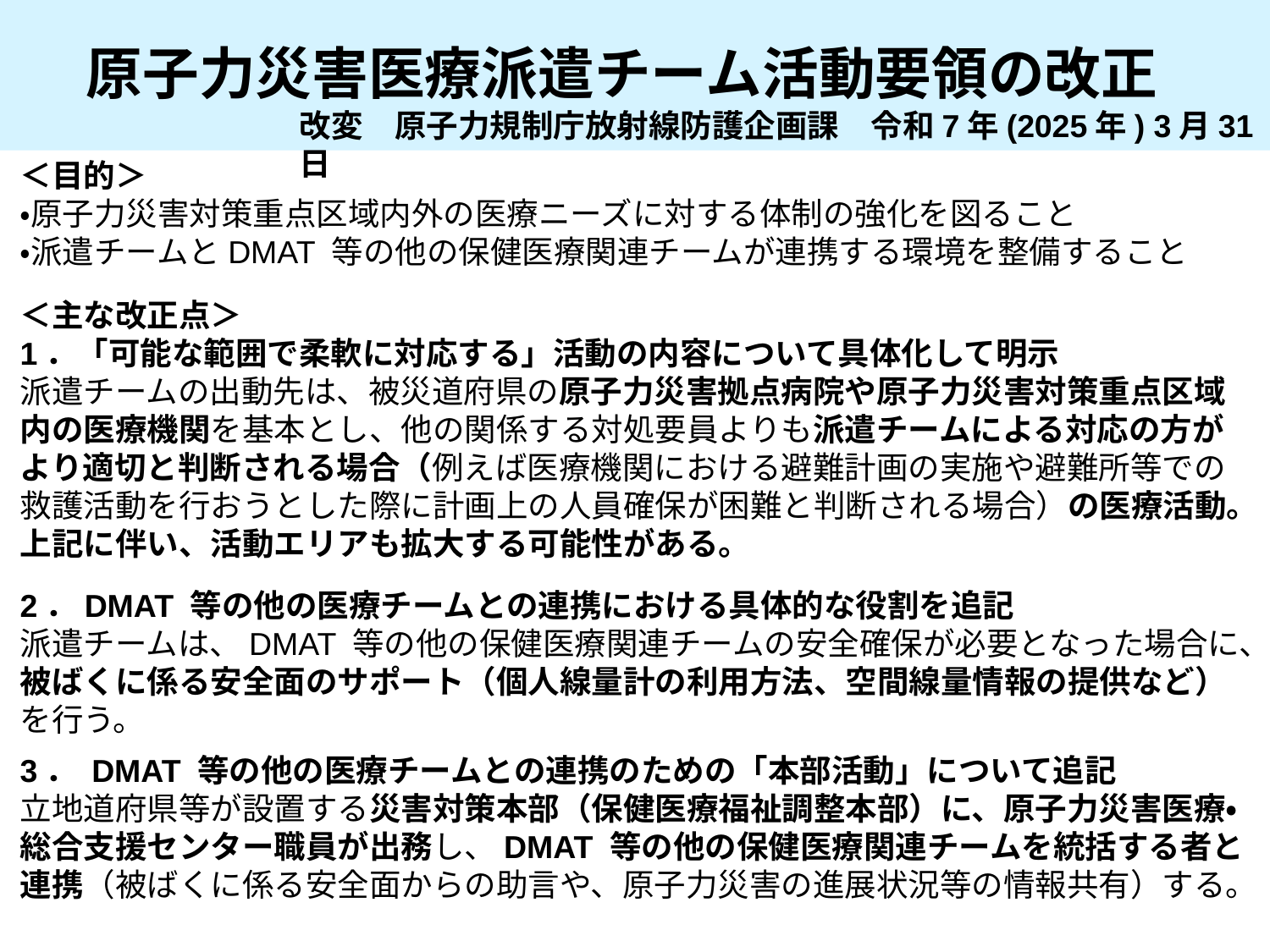

# 原子力災害医療派遣チーム活動要領の改正
改変　原子力規制庁放射線防護企画課　令和7年(2025年) 3月31日
＜目的＞
・原子力災害対策重点区域内外の医療ニーズに対する体制の強化を図ること
・派遣チームとDMAT 等の他の保健医療関連チームが連携する環境を整備すること

＜主な改正点＞
1．「可能な範囲で柔軟に対応する」活動の内容について具体化して明示
派遣チームの出動先は、被災道府県の原子力災害拠点病院や原子力災害対策重点区域内の医療機関を基本とし、他の関係する対処要員よりも派遣チームによる対応の方がより適切と判断される場合（例えば医療機関における避難計画の実施や避難所等での救護活動を行おうとした際に計画上の人員確保が困難と判断される場合）の医療活動。
上記に伴い、活動エリアも拡大する可能性がある。

2．DMAT 等の他の医療チームとの連携における具体的な役割を追記
派遣チームは、DMAT 等の他の保健医療関連チームの安全確保が必要となった場合に、被ばくに係る安全面のサポート（個人線量計の利用方法、空間線量情報の提供など）を行う。

3． DMAT 等の他の医療チームとの連携のための「本部活動」について追記
立地道府県等が設置する災害対策本部（保健医療福祉調整本部）に、原子力災害医療・総合支援センター職員が出務し、DMAT 等の他の保健医療関連チームを統括する者と連携（被ばくに係る安全面からの助言や、原子力災害の進展状況等の情報共有）する。